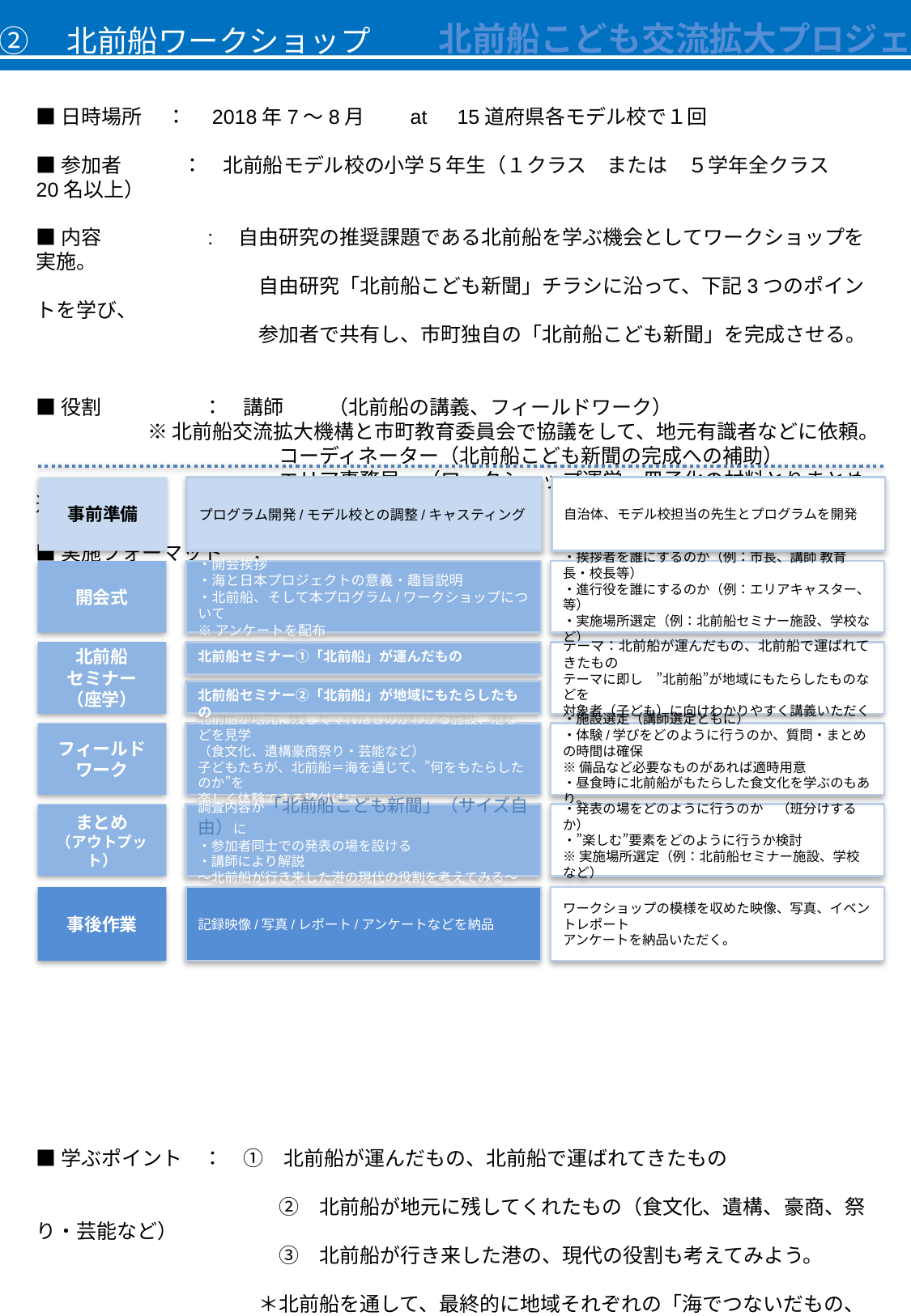

北前船こども交流拡大プロジェクト
②　北前船ワークショップ
■日時場所　 ：　2018年7～8月　　at　15道府県各モデル校で１回

■参加者　　　：　北前船モデル校の小学５年生（１クラス　または　５学年全クラス　20名以上）

■内容　　　　　:　自由研究の推奨課題である北前船を学ぶ機会としてワークショップを実施。
　　　　　　　　　　　自由研究「北前船こども新聞」チラシに沿って、下記3つのポイントを学び、
　　　　　　　　　　　参加者で共有し、市町独自の「北前船こども新聞」を完成させる。

■役割　　　　　：　講師　　 （北前船の講義、フィールドワーク）
                         ※北前船交流拡大機構と市町教育委員会で協議をして、地元有識者などに依頼。
　　　　　　　　　　　　コーディネーター（北前船こども新聞の完成への補助）
　　　　　　　　　　　　エリア事務局　（ワークショップ運営、冊子化の材料とりまとめ、進行役手配）

■実施フォーマット　 ：

■学ぶポイント　：　①　北前船が運んだもの、北前船で運ばれてきたもの
　　　　　　　　　　　　②　北前船が地元に残してくれたもの（食文化、遺構、豪商、祭り・芸能など）
　　　　　　　　　　　　③　北前船が行き来した港の、現代の役割も考えてみよう。

　　　　　　　　　　　＊北前船を通して、最終的に地域それぞれの「海でつないだもの、文化、食」などが
　　　　　　　　　　　　学べるように、楽しい体験をしながら海に関心を寄せることができるように致しました。

事前準備
プログラム開発/モデル校との調整/キャスティング
自治体、モデル校担当の先生とプログラムを開発
開会式
・開会挨拶
・海と日本プロジェクトの意義・趣旨説明
・北前船、そして本プログラム/ワークショップについて
※アンケートを配布
・挨拶者を誰にするのか（例：市長、講師 教育長・校長等）
・進行役を誰にするのか（例：エリアキャスター、等）
・実施場所選定（例：北前船セミナー施設、学校など）
北前船
セミナー
（座学）
北前船セミナー①「北前船」が運んだもの

テーマ：北前船が運んだもの、北前船で運ばれてきたもの
テーマに即し　”北前船”が地域にもたらしたものなどを
対象者（子ども）に向けわかりやすく講義いただく
北前船セミナー②「北前船」が地域にもたらしたもの

フィールド
ワーク
北前船が地元に残してくれたものがわかる施設、港などを見学
（食文化、遺構豪商祭り・芸能など）
子どもたちが、北前船＝海を通じて、”何をもたらしたのか”を
楽しく体験できる建付けに
・施設選定（講師選定ともに）
・体験/学びをどのように行うのか、質問・まとめの時間は確保
※備品など必要なものがあれば適時用意
・昼食時に北前船がもたらした食文化を学ぶのもあり。
まとめ
（アウトプット）
調査内容が「北前船こども新聞」（サイズ自由）に
・参加者同士での発表の場を設ける
・講師により解説
～北前船が行き来した港の現代の役割を考えてみる～
・発表の場をどのように行うのか　（班分けするか）
・”楽しむ”要素をどのように行うか検討
※実施場所選定（例：北前船セミナー施設、学校など）
事後作業
記録映像/写真/レポート/アンケートなどを納品
ワークショップの模様を収めた映像、写真、イベントレポート
アンケートを納品いただく。